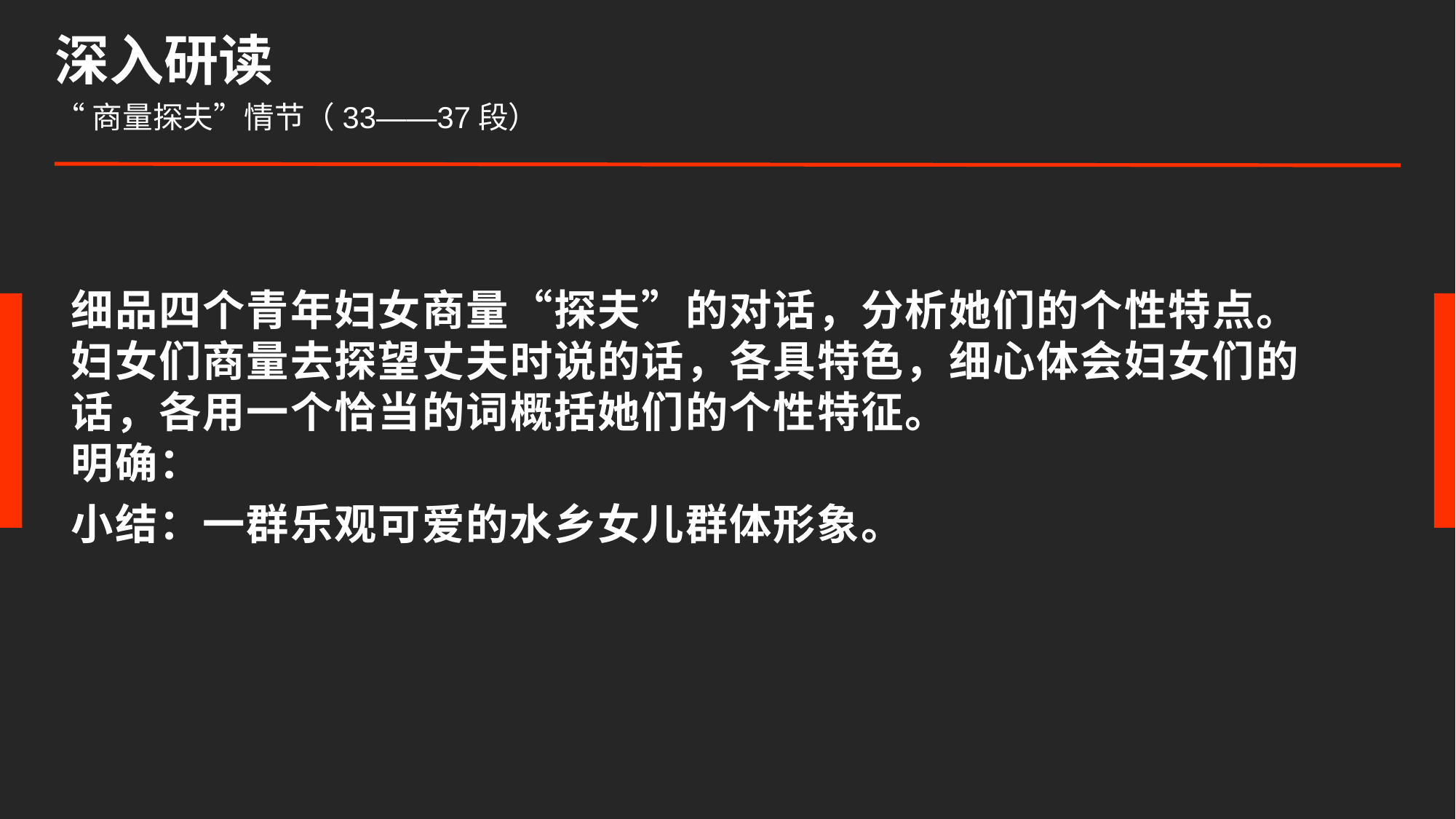

深入研读
“商量探夫”情节（33——37段）
细品四个青年妇女商量“探夫”的对话，分析她们的个性特点。
妇女们商量去探望丈夫时说的话，各具特色，细心体会妇女们的话，各用一个恰当的词概括她们的个性特征。
明确：
小结：一群乐观可爱的水乡女儿群体形象。